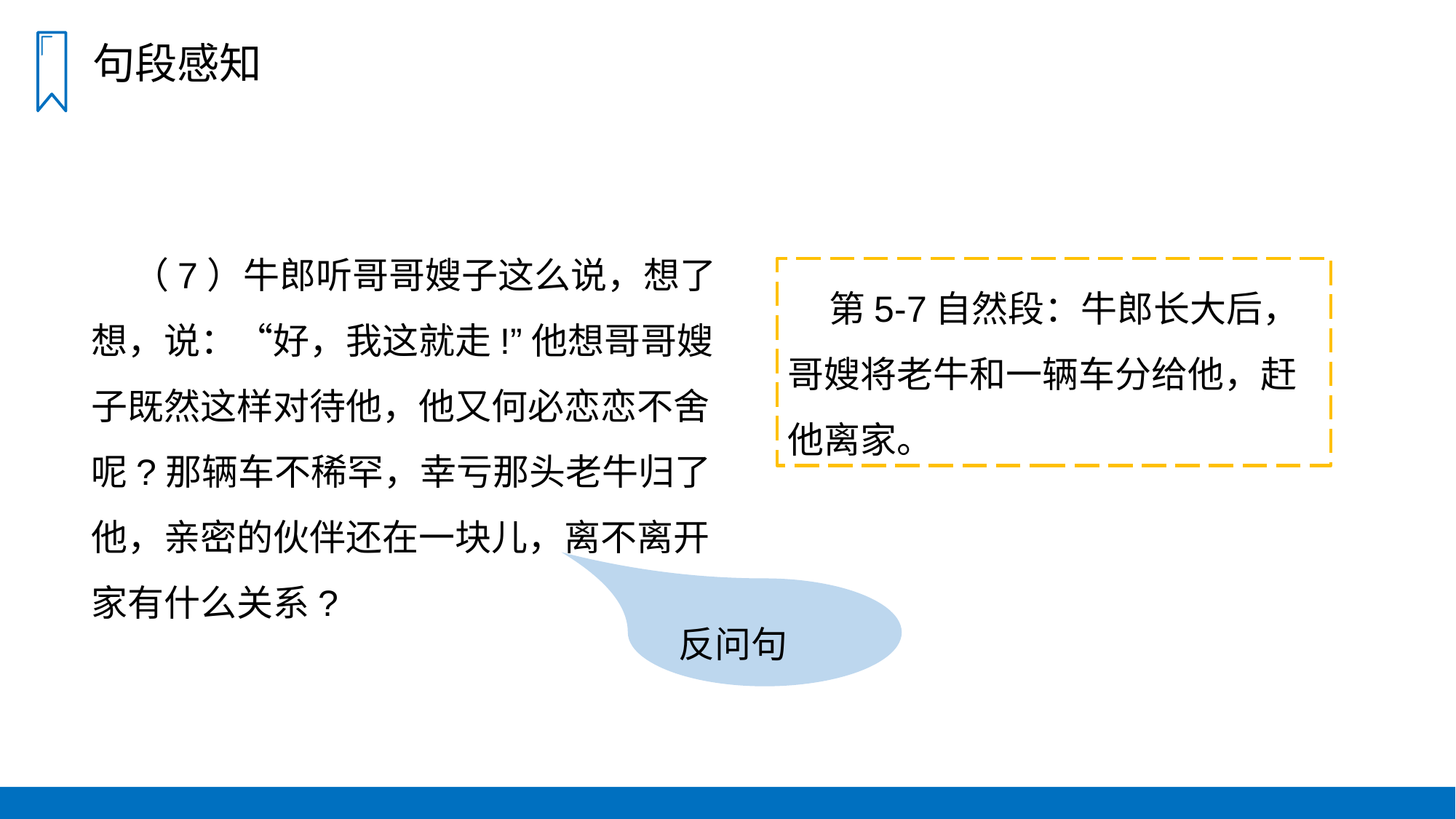

句段感知
    （7）牛郎听哥哥嫂子这么说，想了想，说：“好，我这就走!”他想哥哥嫂子既然这样对待他，他又何必恋恋不舍呢?那辆车不稀罕，幸亏那头老牛归了他，亲密的伙伴还在一块儿，离不离开家有什么关系?
    第5-7自然段：牛郎长大后，哥嫂将老牛和一辆车分给他，赶他离家。
反问句